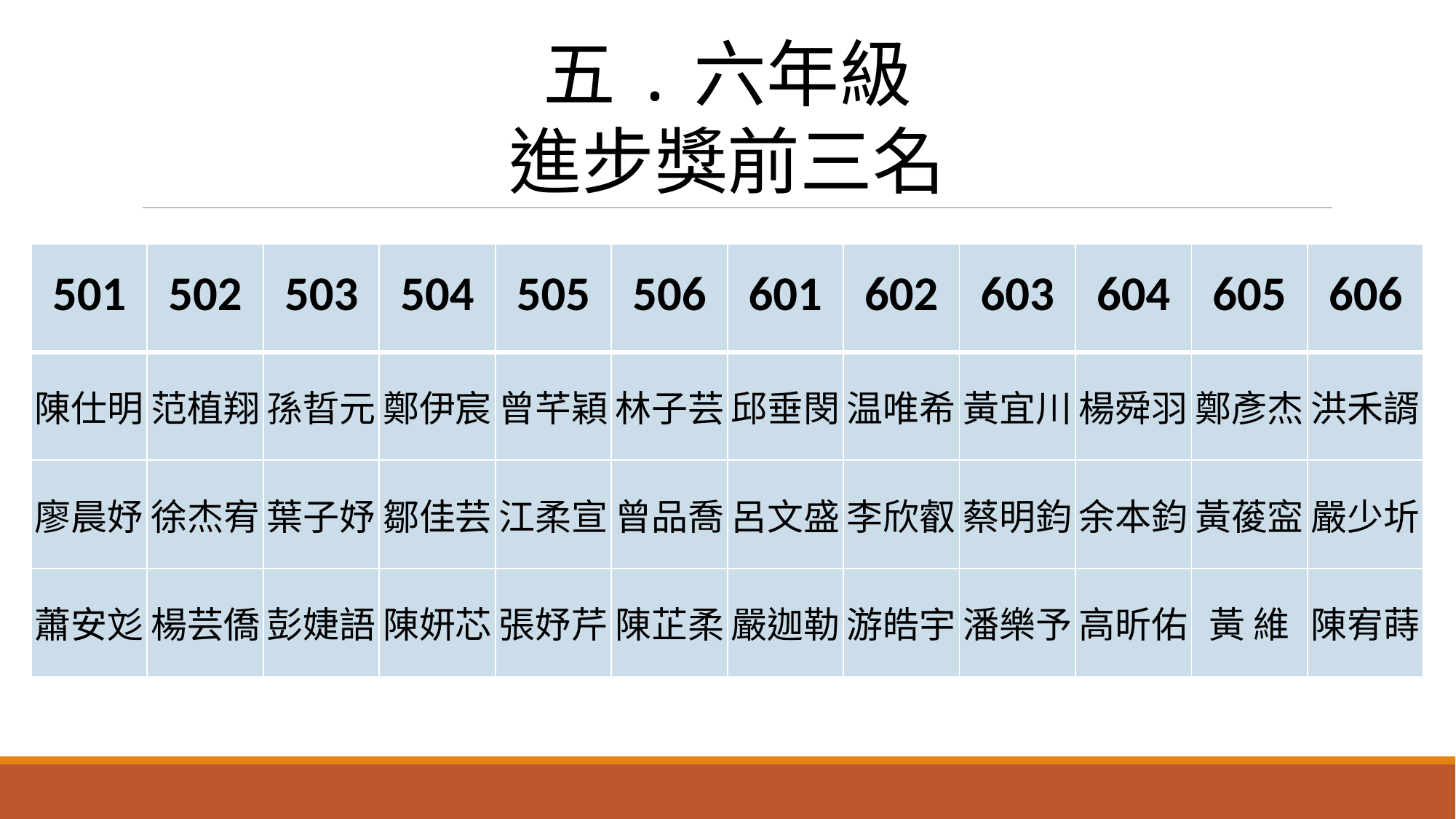

五.六年級
進步獎前三名
| 501 | 502 | 503 | 504 | 505 | 506 | 601 | 602 | 603 | 604 | 605 | 606 |
| --- | --- | --- | --- | --- | --- | --- | --- | --- | --- | --- | --- |
| 陳仕明 | 范植翔 | 孫晢元 | 鄭伊宸 | 曾芊穎 | 林子芸 | 邱垂閔 | 温唯希 | 黃宜川 | 楊舜羽 | 鄭彥杰 | 洪禾諝 |
| 廖晨妤 | 徐杰宥 | 葉子妤 | 鄒佳芸 | 江柔宣 | 曾品喬 | 呂文盛 | 李欣叡 | 蔡明鈞 | 余本鈞 | 黃葰寍 | 嚴少圻 |
| 蕭安彣 | 楊芸僑 | 彭婕語 | 陳妍芯 | 張妤芹 | 陳芷柔 | 嚴迦勒 | 游皓宇 | 潘樂予 | 高昕佑 | 黃 維 | 陳宥蒔 |